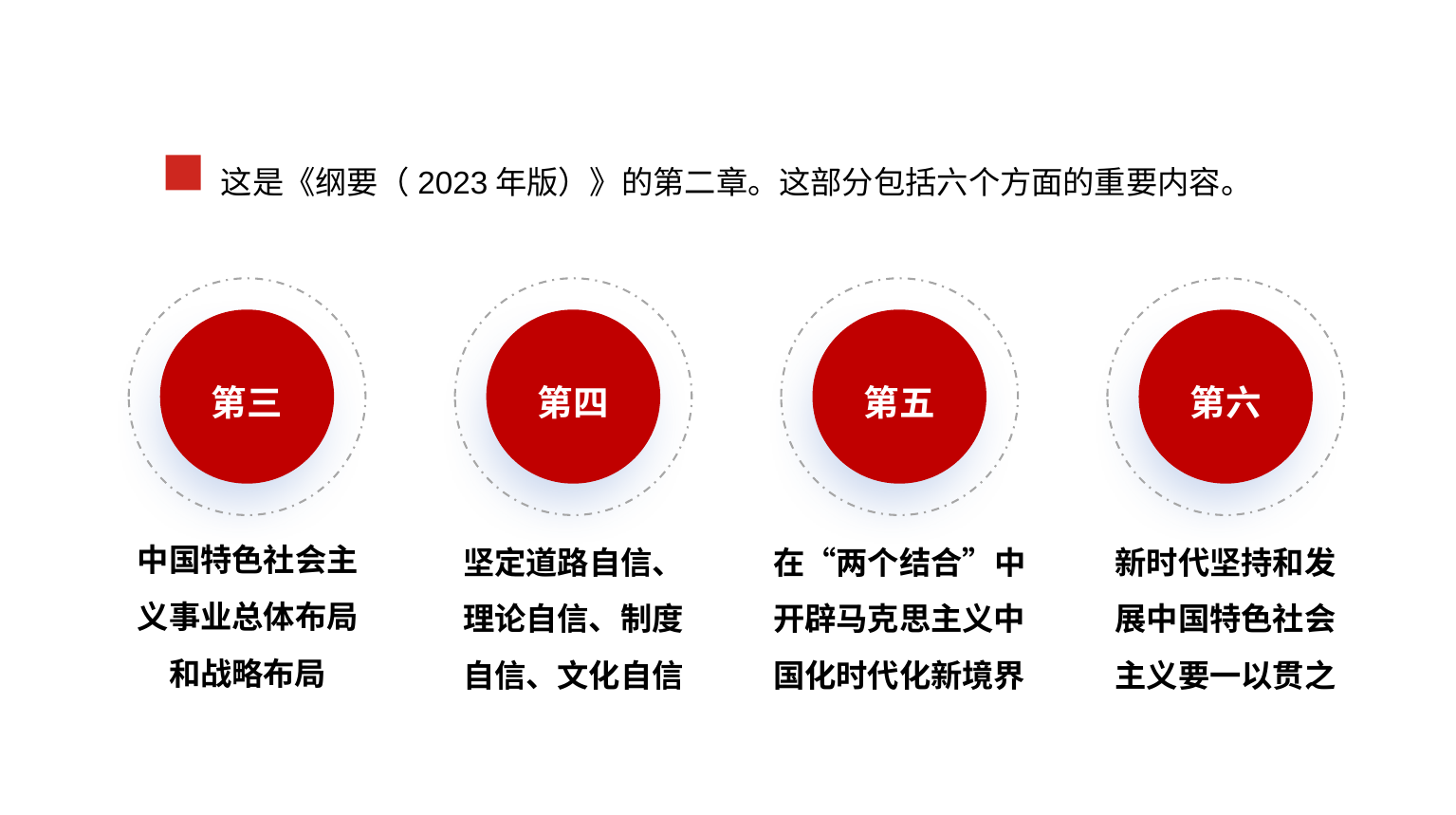

这是《纲要（2023年版）》的第二章。这部分包括六个方面的重要内容。

第三

第四

第五

第六
中国特色社会主义事业总体布局和战略布局
坚定道路自信、理论自信、制度自信、文化自信
在“两个结合”中开辟马克思主义中国化时代化新境界
新时代坚持和发展中国特色社会主义要一以贯之